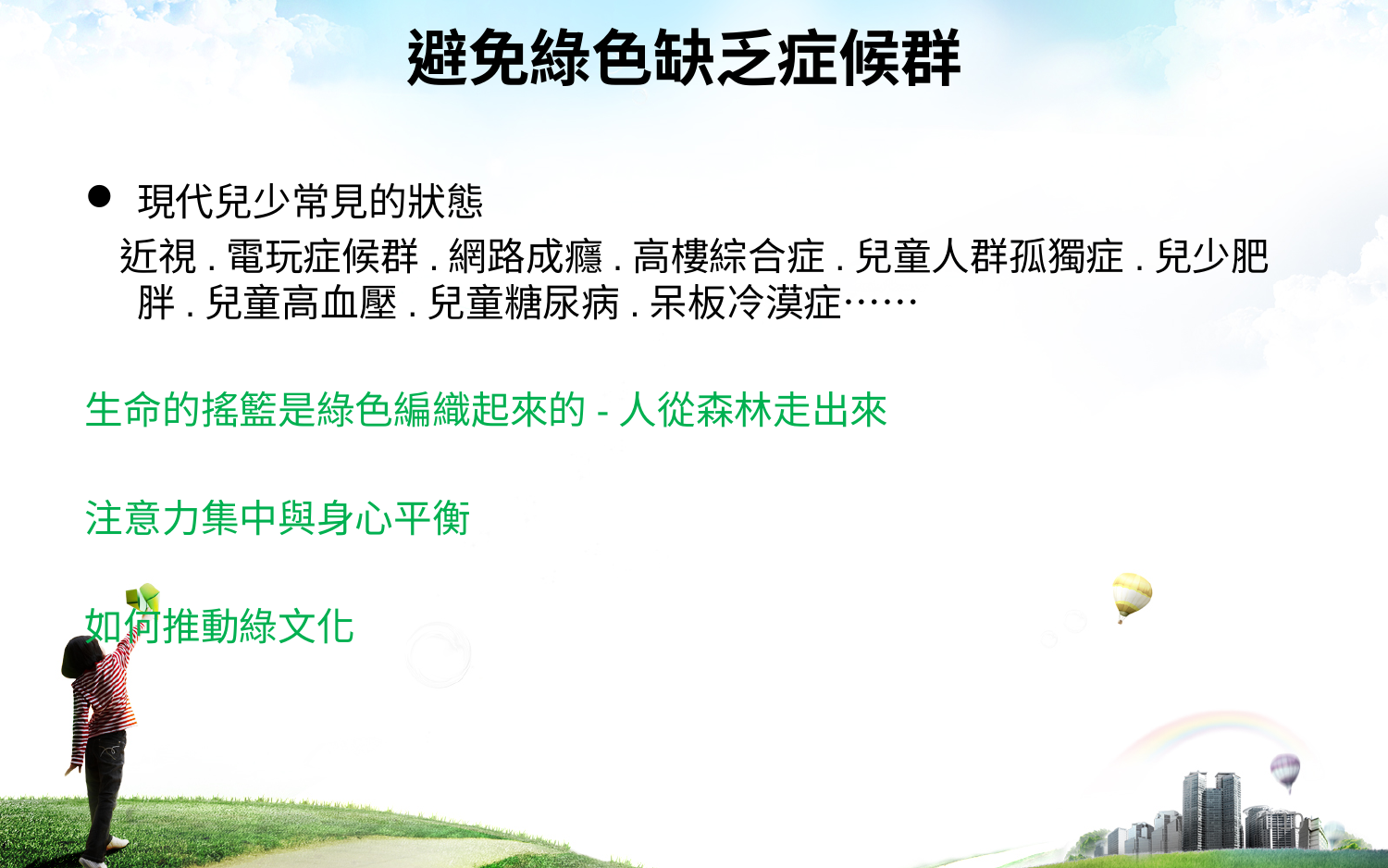

# 避免綠色缺乏症候群
現代兒少常見的狀態
   近視.電玩症候群.網路成癮.高樓綜合症.兒童人群孤獨症.兒少肥胖.兒童高血壓.兒童糖尿病.呆板冷漠症……

生命的搖籃是綠色編織起來的-人從森林走出來

注意力集中與身心平衡

如何推動綠文化

10